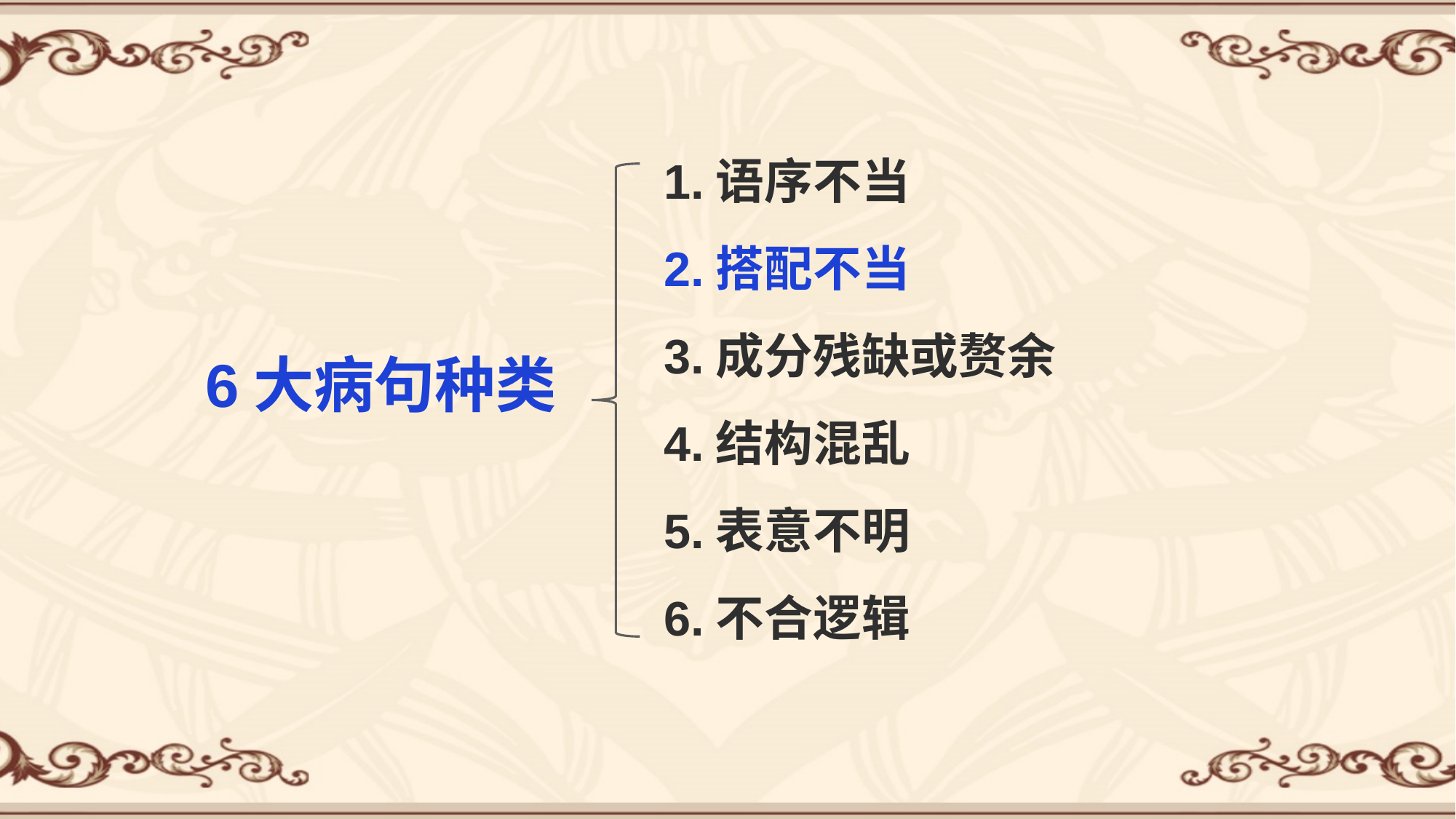

1.语序不当
2.搭配不当
3.成分残缺或赘余
4.结构混乱
5.表意不明
6.不合逻辑

6大病句种类